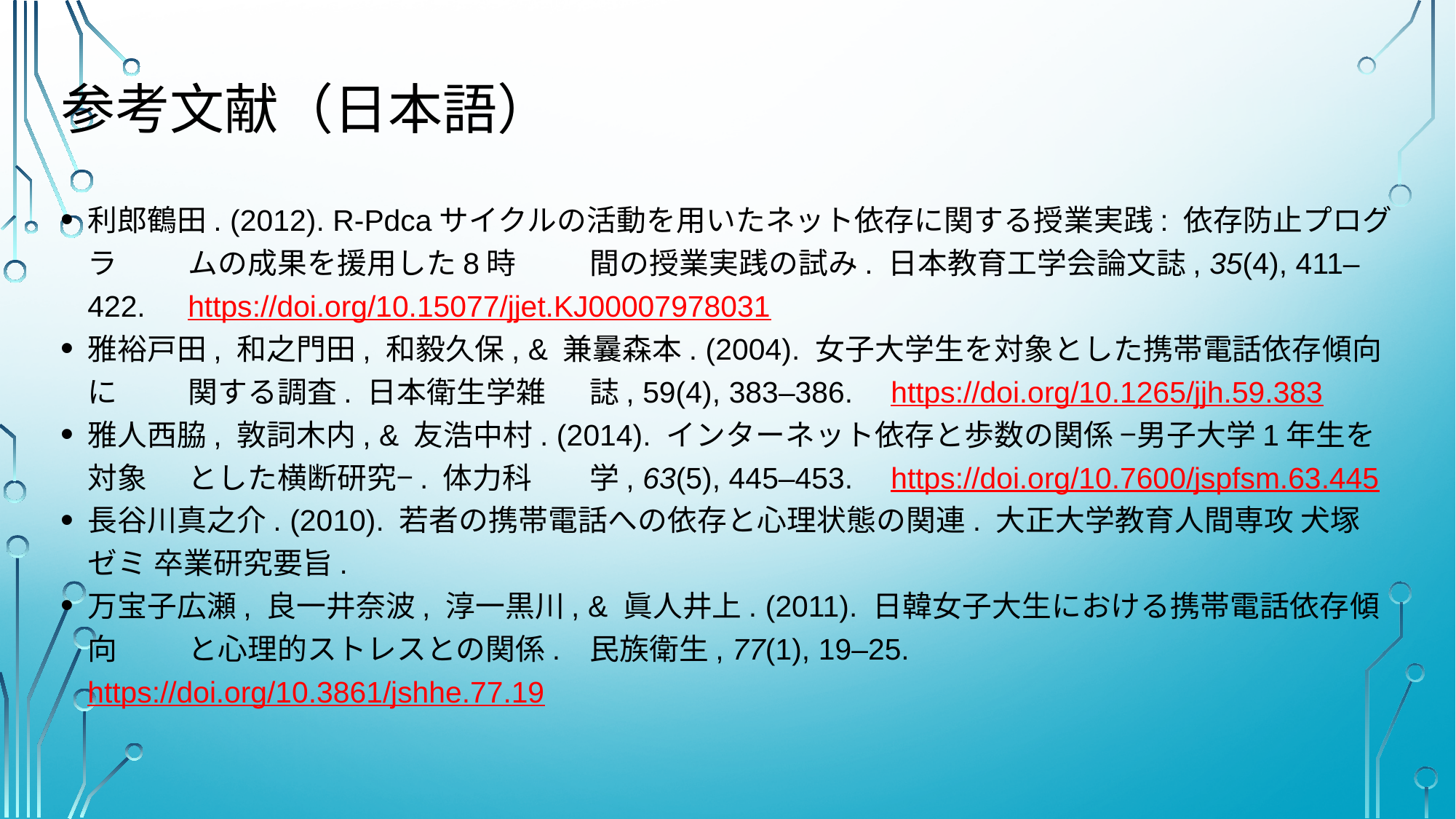

# 参考文献（日本語）
利郎鶴田. (2012). R-Pdcaサイクルの活動を用いたネット依存に関する授業実践: 依存防止プログラ	ムの成果を援用した8時	間の授業実践の試み. 日本教育工学会論文誌, 35(4), 411–422. 	https://doi.org/10.15077/jjet.KJ00007978031
雅裕戸田, 和之門田, 和毅久保, & 兼曩森本. (2004). 女子大学生を対象とした携帯電話依存傾向に	関する調査. 日本衛生学雑	誌, 59(4), 383–386. 	https://doi.org/10.1265/jjh.59.383
雅人西脇, 敦詞木内, & 友浩中村. (2014). インターネット依存と歩数の関係 −男子大学1年生を対象	とした横断研究−. 体力科	学, 63(5), 445–453. 	https://doi.org/10.7600/jspfsm.63.445
長谷川真之介. (2010). 若者の携帯電話への依存と心理状態の関連. 大正大学教育人間専攻 犬塚	ゼミ 卒業研究要旨.
万宝子広瀬, 良一井奈波, 淳一黒川, & 眞人井上. (2011). 日韓女子大生における携帯電話依存傾向	と心理的ストレスとの関係. 	民族衛生, 77(1), 19–25. 	https://doi.org/10.3861/jshhe.77.19